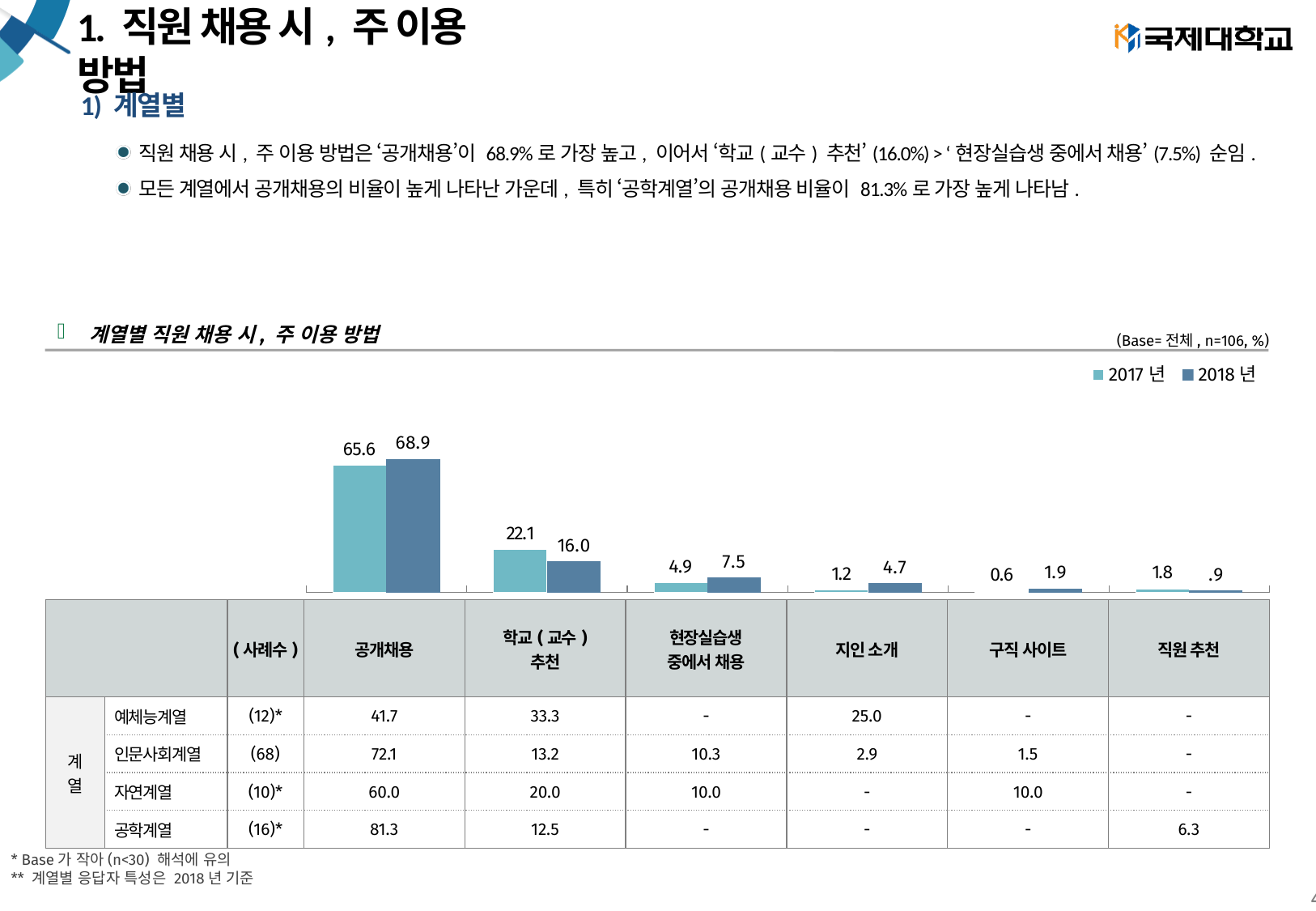

# 1. 직원 채용 시, 주 이용 방법
1) 계열별
직원 채용 시, 주 이용 방법은 ‘공개채용’이 68.9%로 가장 높고, 이어서 ‘학교(교수) 추천’(16.0%) > ‘현장실습생 중에서 채용’(7.5%) 순임.
모든 계열에서 공개채용의 비율이 높게 나타난 가운데, 특히 ‘공학계열’의 공개채용 비율이 81.3%로 가장 높게 나타남.
계열별 직원 채용 시, 주 이용 방법
(Base=전체, n=106, %)

### Chart

| Category | 2017년 | 2018년 |
|---|---|---|
| 공개채용 | 65.6441717791411 | 68.86792452830188 |
| 학교(교수) 추천 | 22.085889570552148 | 16.037735849056602 |
| 현장실습생 중에서 채용 | 4.9079754601226995 | 7.547169811320755 |
| 직원 추천 | 1.2269938650306749 | 4.716981132075472 |
| 외부 스카우트 | 0.6134969325153374 | 1.8867924528301887 |
| 구직 사이트 | 1.8404907975460123 | 0.9433962264150944 |
|  |  | (사례수) | 공개채용 | 학교(교수) 추천 | 현장실습생 중에서 채용 | 지인 소개 | 구직 사이트 | 직원 추천 |
| --- | --- | --- | --- | --- | --- | --- | --- | --- |
| 계 열 | 예체능계열 | (12)\* | 41.7 | 33.3 | - | 25.0 | - | - |
|  | 인문사회계열 | (68) | 72.1 | 13.2 | 10.3 | 2.9 | 1.5 | - |
|  | 자연계열 | (10)\* | 60.0 | 20.0 | 10.0 | - | 10.0 | - |
|  | 공학계열 | (16)\* | 81.3 | 12.5 | - | - | - | 6.3 |
* Base가 작아(n<30) 해석에 유의
** 계열별 응답자 특성은 2018년 기준